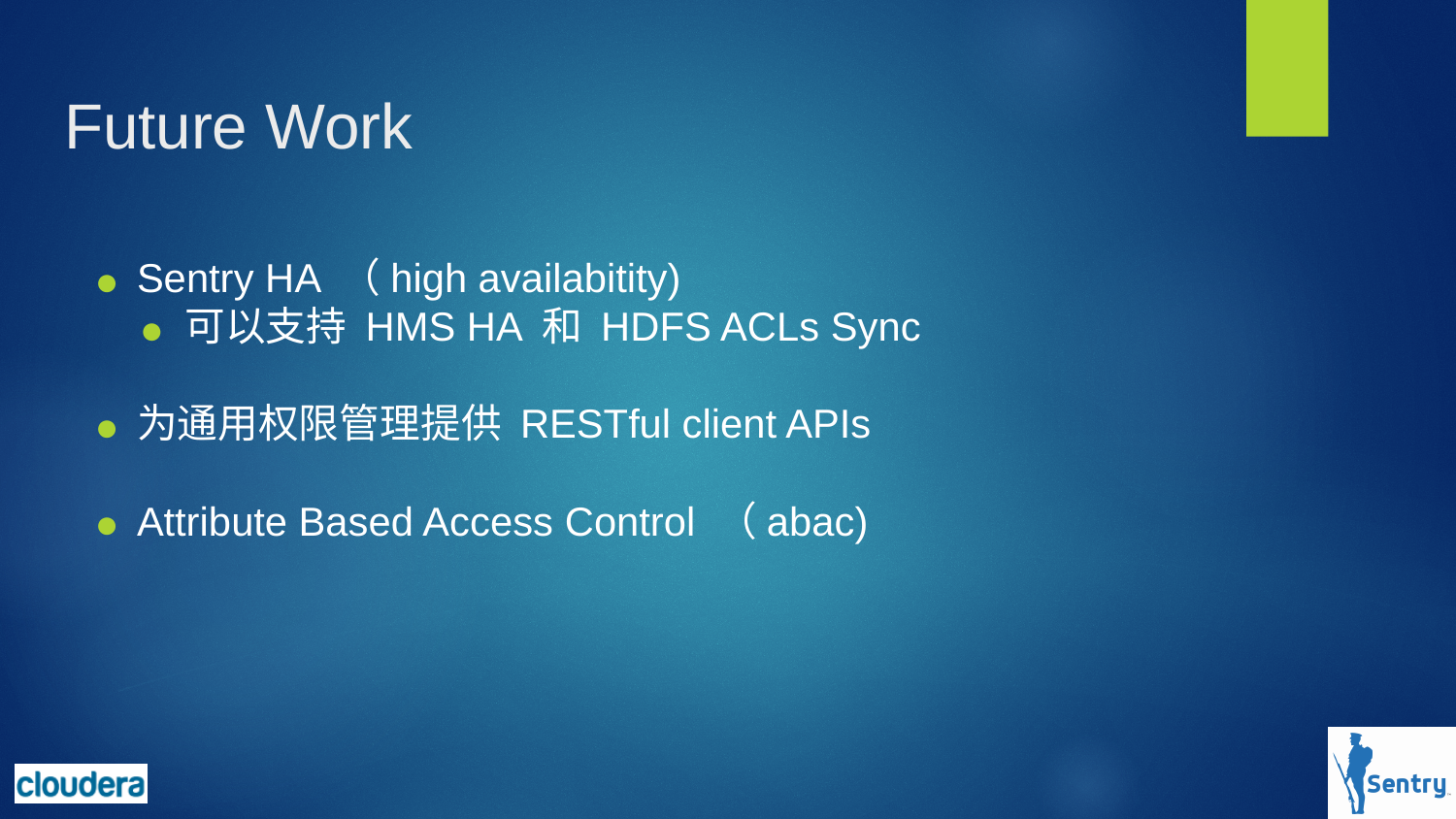

# Future Work

Sentry HA （high availabitity)
可以支持 HMS HA 和 HDFS ACLs Sync

为通用权限管理提供 RESTful client APIs

Attribute Based Access Control （abac)